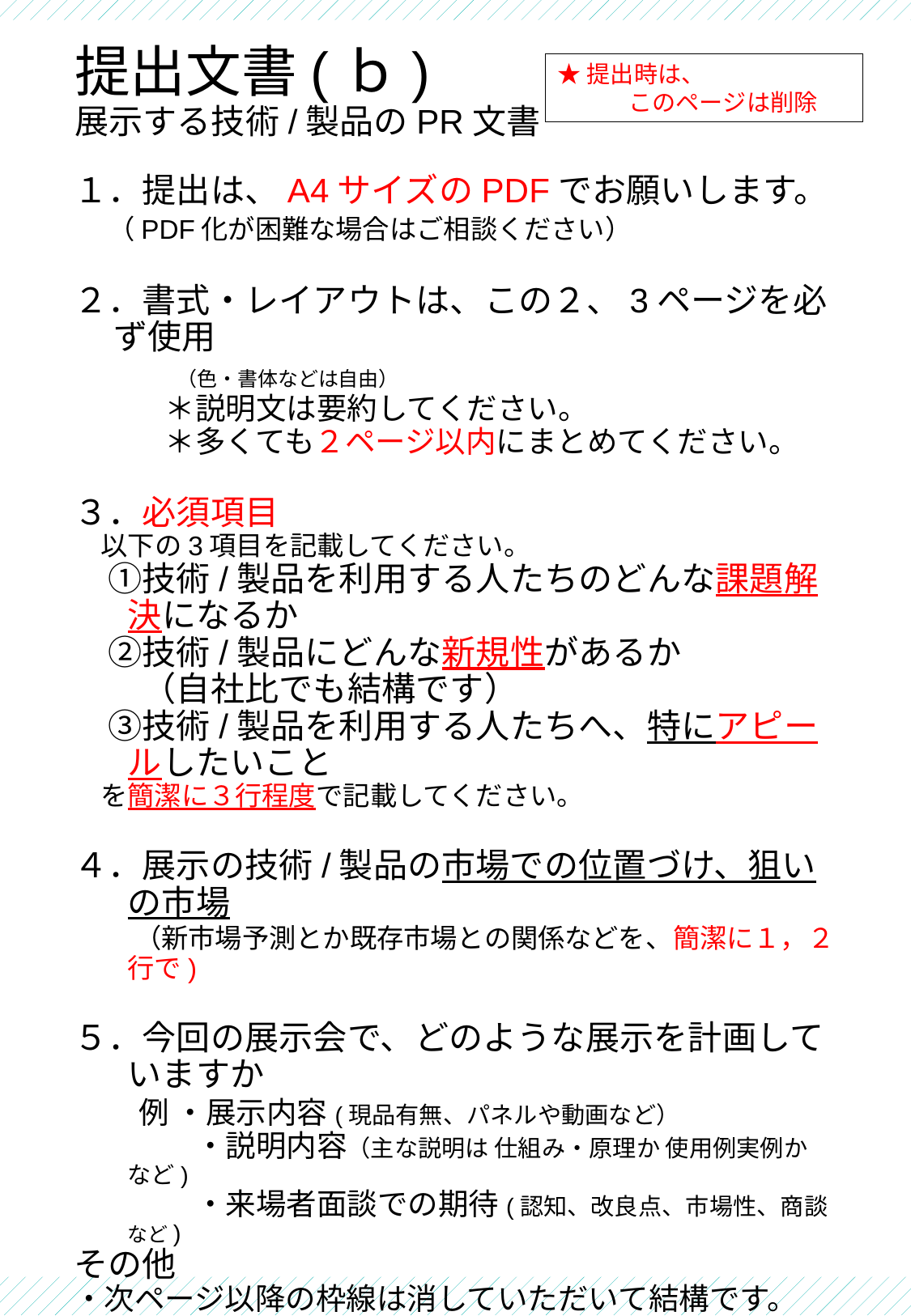

# 提出文書(ｂ) 展示する技術/製品のPR文書
★提出時は、
　　　このページは削除
１．提出は、A4サイズのPDFでお願いします。
　（PDF化が困難な場合はご相談ください）
２．書式・レイアウトは、この２、3ページを必ず使用
　　　（色・書体などは自由）
　　　＊説明文は要約してください。
　　　＊多くても２ページ以内にまとめてください。

３．必須項目
　以下の3項目を記載してください。
　①技術/製品を利用する人たちのどんな課題解決になるか
　②技術/製品にどんな新規性があるか
　　（自社比でも結構です）
　③技術/製品を利用する人たちへ、特にアピールしたいこと
　を簡潔に３行程度で記載してください。

４．展示の技術/製品の市場での位置づけ、狙いの市場
　　（新市場予測とか既存市場との関係などを、簡潔に１，２行で)

５．今回の展示会で、どのような展示を計画していますか
　　例 ・展示内容(現品有無、パネルや動画など）
　　　　・説明内容（主な説明は 仕組み・原理か 使用例実例か など)
　　　　・来場者面談での期待(認知、改良点、市場性、商談など)
その他
・次ページ以降の枠線は消していただいて結構です。
・必要なら　CONFIDENTIAL　を残しておいてください。配慮いたします。